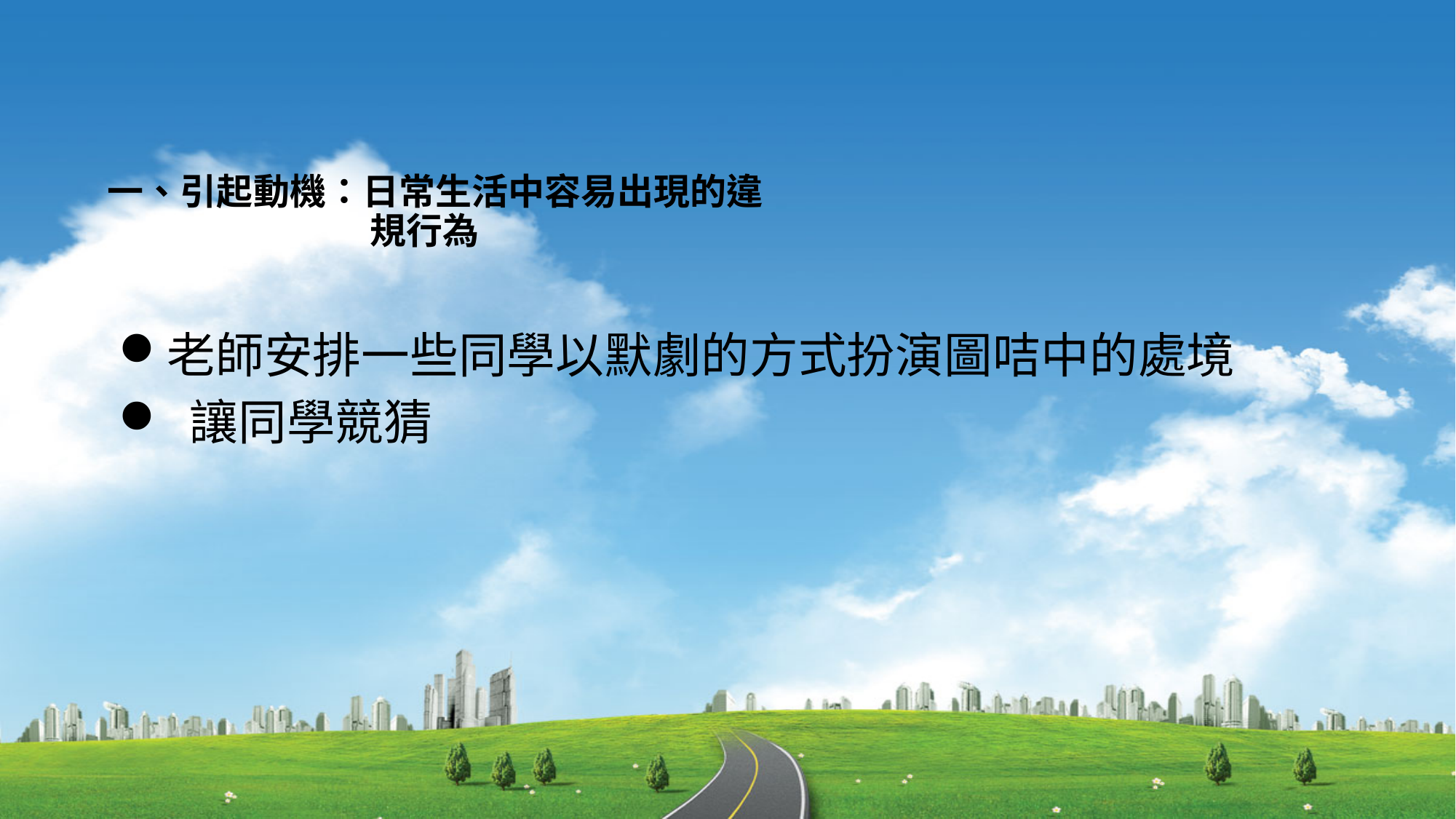

# 一、引起動機：日常生活中容易出現的違 規行為
老師安排一些同學以默劇的方式扮演圖咭中的處境
 讓同學競猜